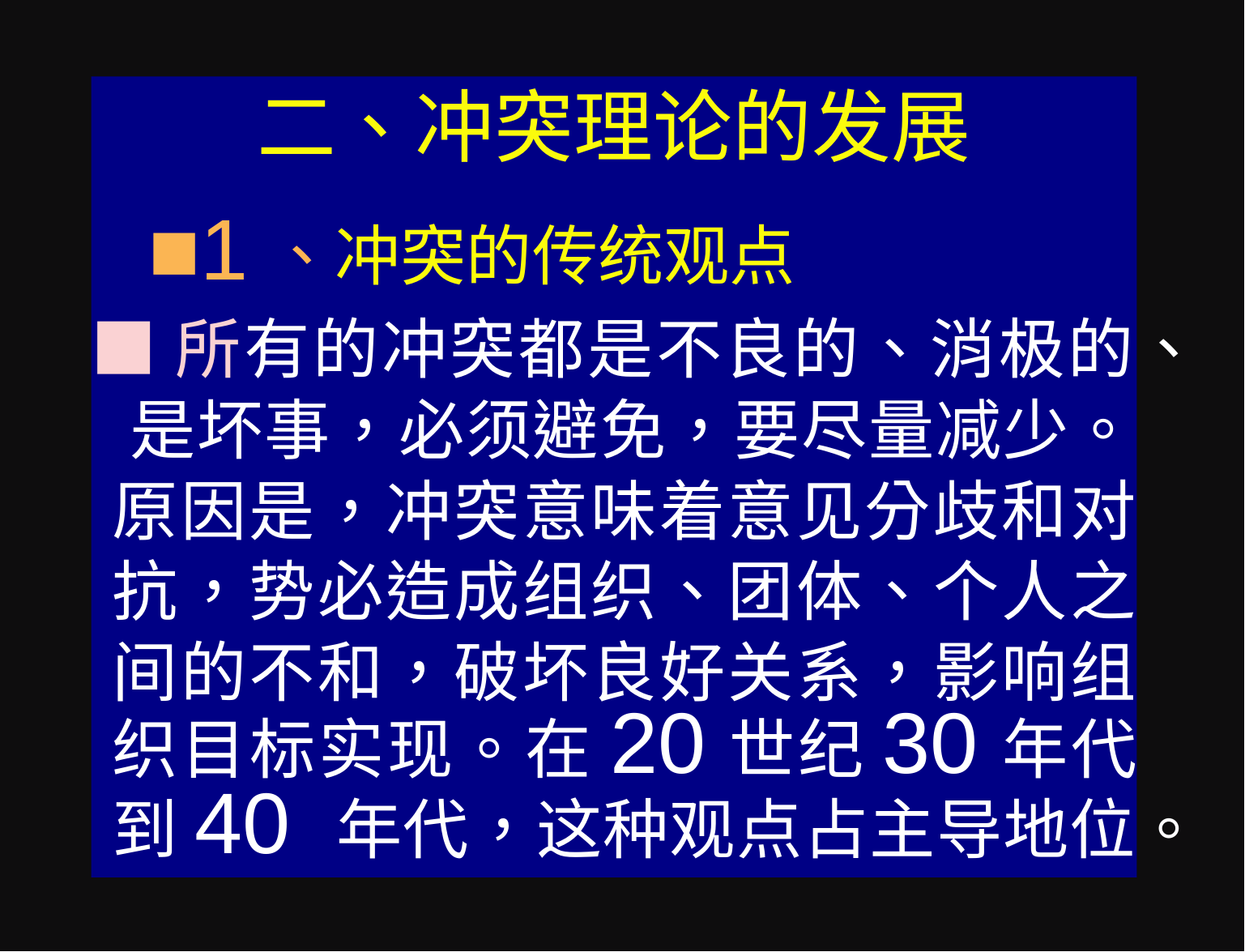

二、冲突理论的发展
■1、冲突的传统观点
■所有的冲突都是不良的、消极的、 是坏事，必须避免，要尽量减少。 原因是，冲突意味着意见分歧和对 抗，势必造成组织、团体、个人之 间的不和，破坏良好关系，影响组 织目标实现。在20世纪30年代到40 年代，这种观点占主导地位。